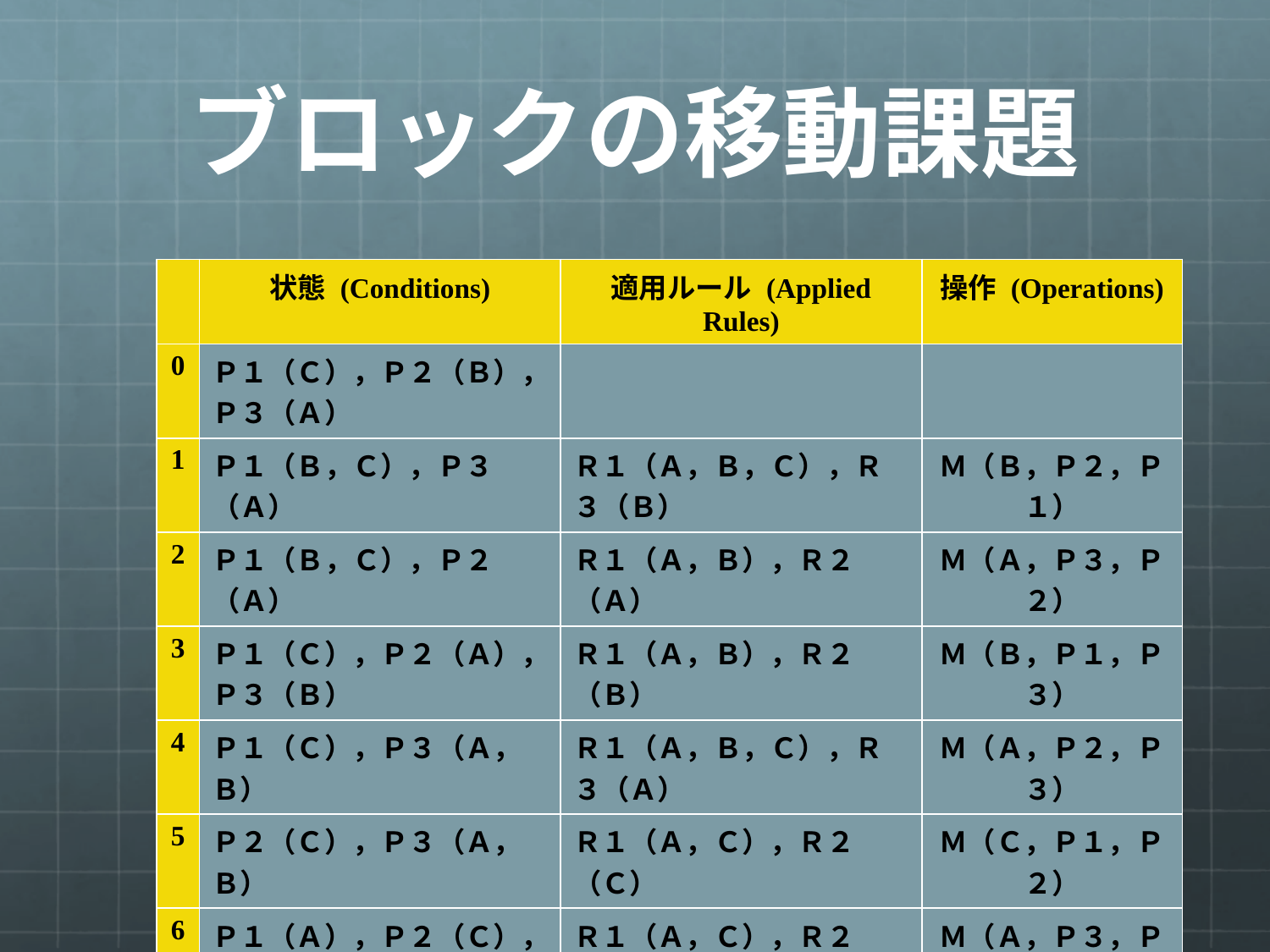

# ブロックの移動課題
|  | 状態 (Conditions) | 適用ルール (Applied Rules) | 操作 (Operations) |
| --- | --- | --- | --- |
| 0 | Ｐ１（Ｃ），Ｐ２（Ｂ），Ｐ３（Ａ） |  |  |
| 1 | Ｐ１（Ｂ，Ｃ），Ｐ３（Ａ） | Ｒ１（Ａ，Ｂ，Ｃ），Ｒ３（Ｂ） | Ｍ（Ｂ，Ｐ２，Ｐ１） |
| 2 | Ｐ１（Ｂ，Ｃ），Ｐ２（Ａ） | Ｒ１（Ａ，Ｂ），Ｒ２（Ａ） | Ｍ（Ａ，Ｐ３，Ｐ２） |
| 3 | Ｐ１（Ｃ），Ｐ２（Ａ），Ｐ３（Ｂ） | Ｒ１（Ａ，Ｂ），Ｒ２（Ｂ） | Ｍ（Ｂ，Ｐ１，Ｐ３） |
| 4 | Ｐ１（Ｃ），Ｐ３（Ａ，Ｂ） | Ｒ１（Ａ，Ｂ，Ｃ），Ｒ３（Ａ） | Ｍ（Ａ，Ｐ２，Ｐ３） |
| 5 | Ｐ２（Ｃ），Ｐ３（Ａ，Ｂ） | Ｒ１（Ａ，Ｃ），Ｒ２（Ｃ） | Ｍ（Ｃ，Ｐ１，Ｐ２） |
| 6 | Ｐ１（Ａ），Ｐ２（Ｃ），Ｐ３（Ｂ） | Ｒ１（Ａ，Ｃ），Ｒ２（Ａ） | Ｍ（Ａ，Ｐ３，Ｐ１） |
| 7 | Ｐ（Ａ），Ｐ２（Ｂ，Ｃ） | Ｒ１（Ａ，Ｂ，Ｃ），Ｒ３（Ｂ） | Ｍ（Ｂ，Ｐ３，Ｐ２） |
| 8 | Ｐ２（Ａ，Ｂ，Ｃ） | Ｒ１（Ａ，Ｂ），Ｒ３（Ａ） | Ｍ（Ａ，Ｐ１，Ｐ２） |